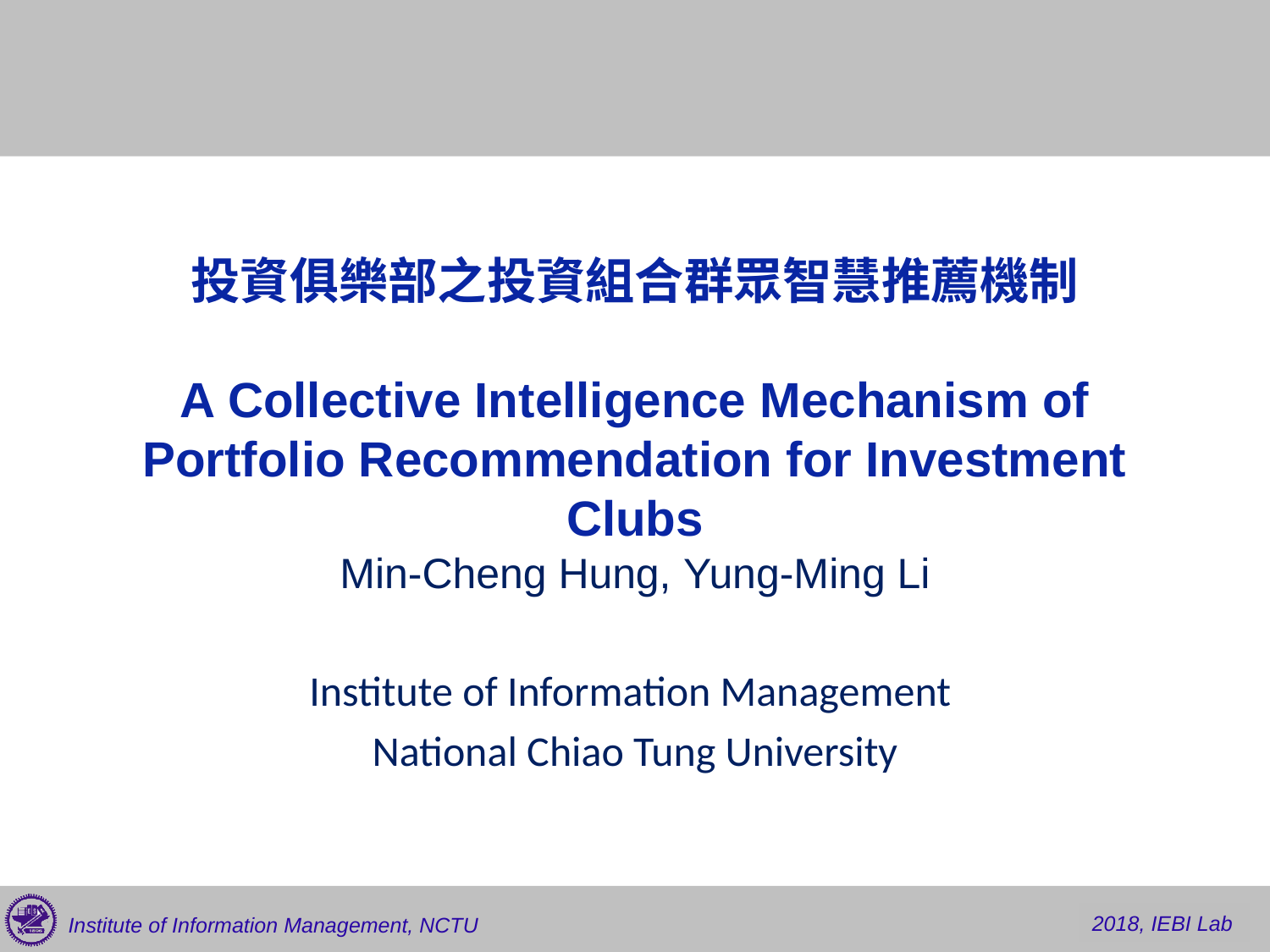

# 投資俱樂部之投資組合群眾智慧推薦機制 A Collective Intelligence Mechanism of Portfolio Recommendation for Investment Clubs
Min-Cheng Hung, Yung-Ming Li

Institute of Information Management
 National Chiao Tung University